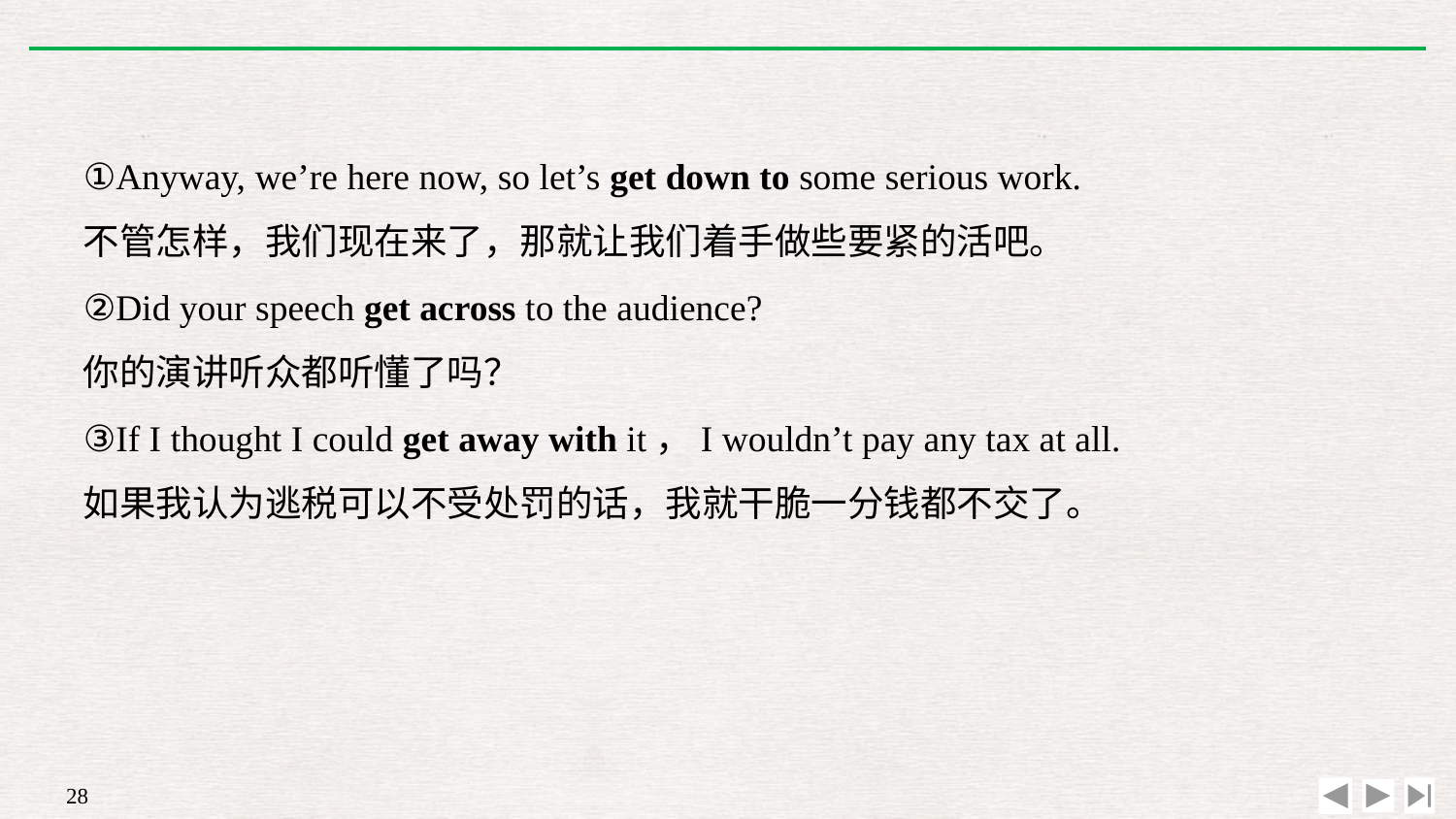

①Anyway, we’re here now, so let’s get down to some serious work.
不管怎样，我们现在来了，那就让我们着手做些要紧的活吧。
②Did your speech get across to the audience?
你的演讲听众都听懂了吗？
③If I thought I could get away with it，I wouldn’t pay any tax at all.
如果我认为逃税可以不受处罚的话，我就干脆一分钱都不交了。